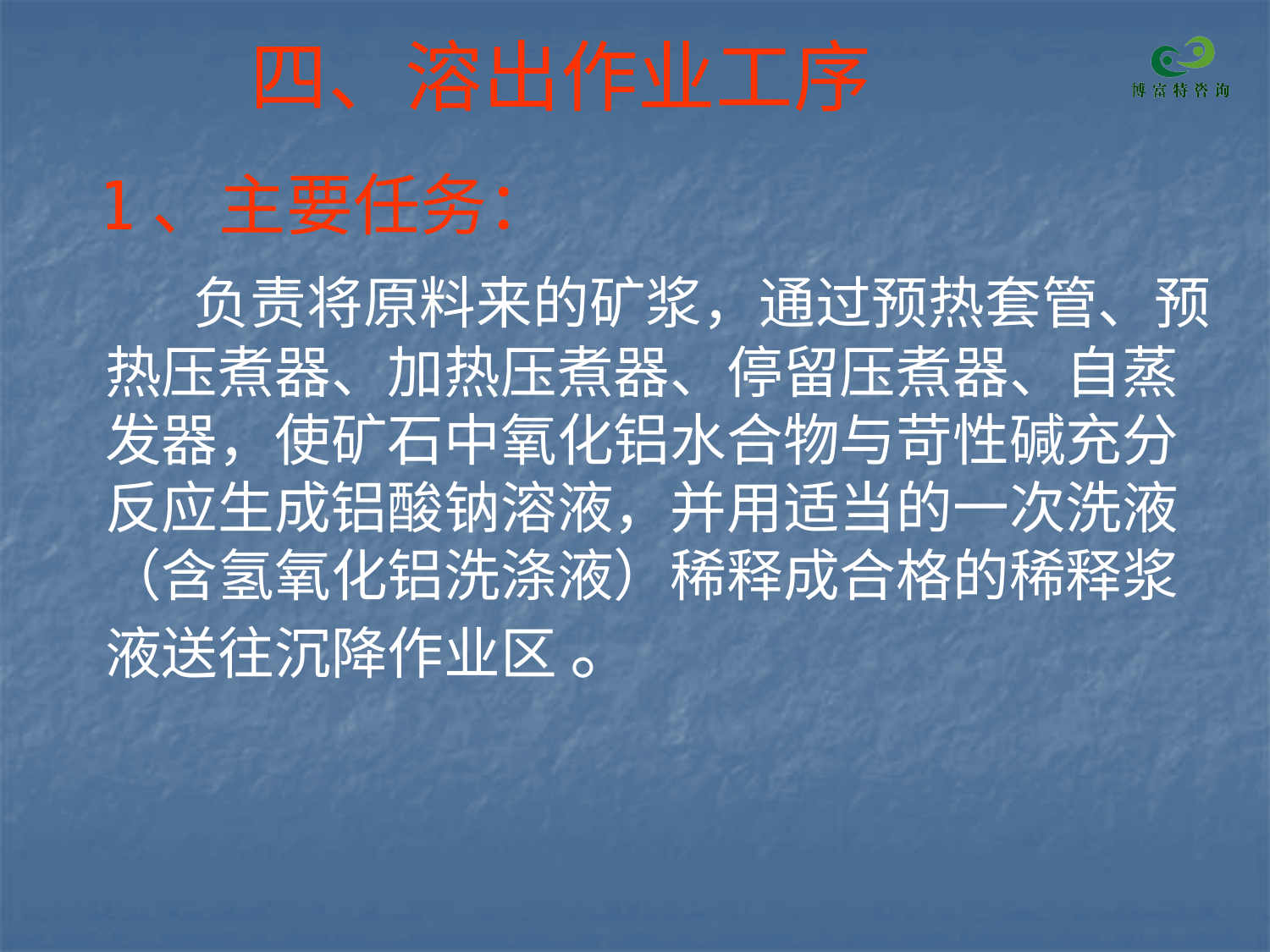

# 四、溶出作业工序
  1、主要任务：
        负责将原料来的矿浆，通过预热套管、预热压煮器、加热压煮器、停留压煮器、自蒸发器，使矿石中氧化铝水合物与苛性碱充分反应生成铝酸钠溶液，并用适当的一次洗液（含氢氧化铝洗涤液）稀释成合格的稀释浆液送往沉降作业区 。